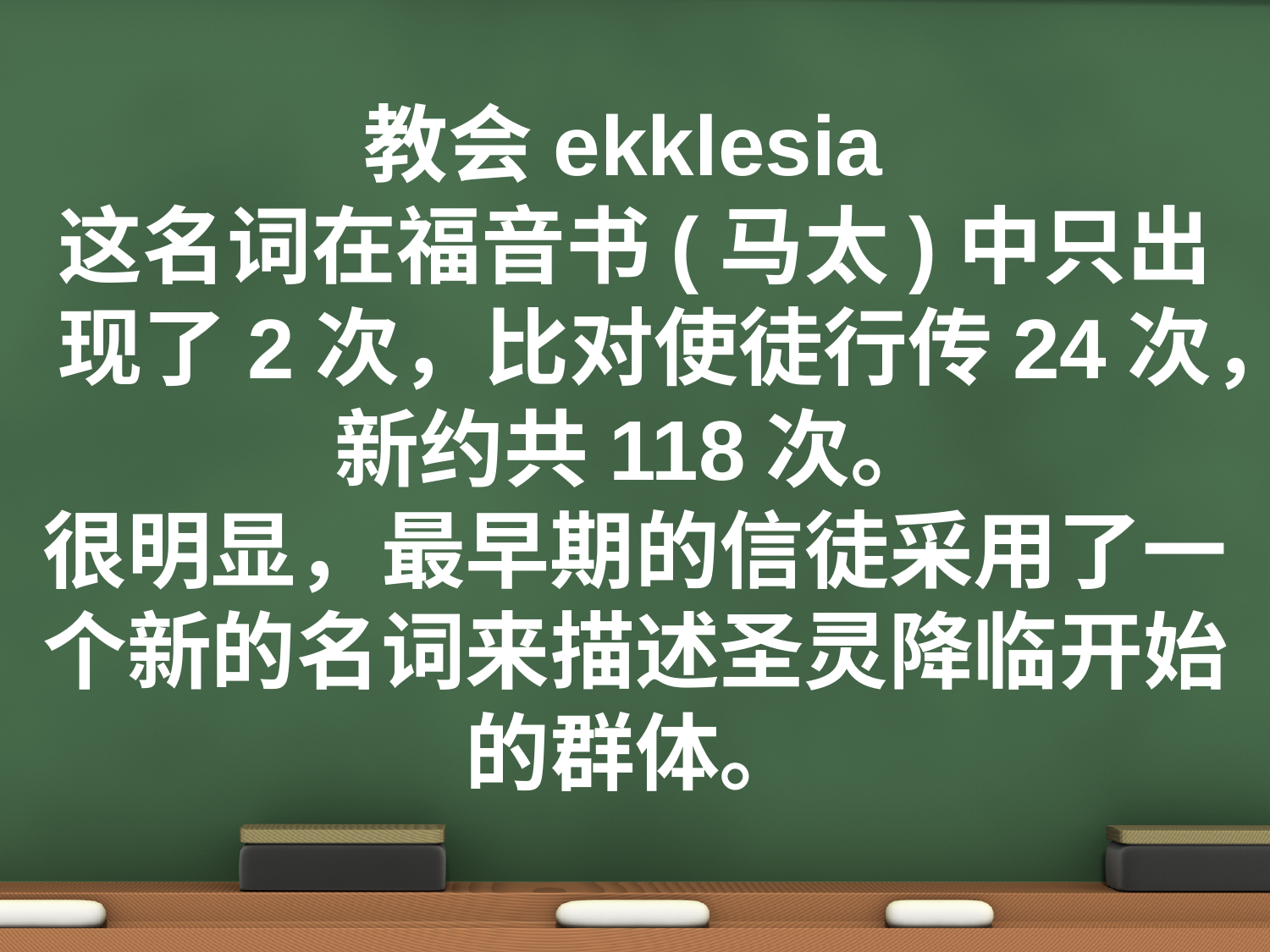

教会ekklesia
这名词在福音书(马太)中只出现了2次，比对使徒行传24次，新约共118次。
很明显，最早期的信徒采用了一个新的名词来描述圣灵降临开始的群体。